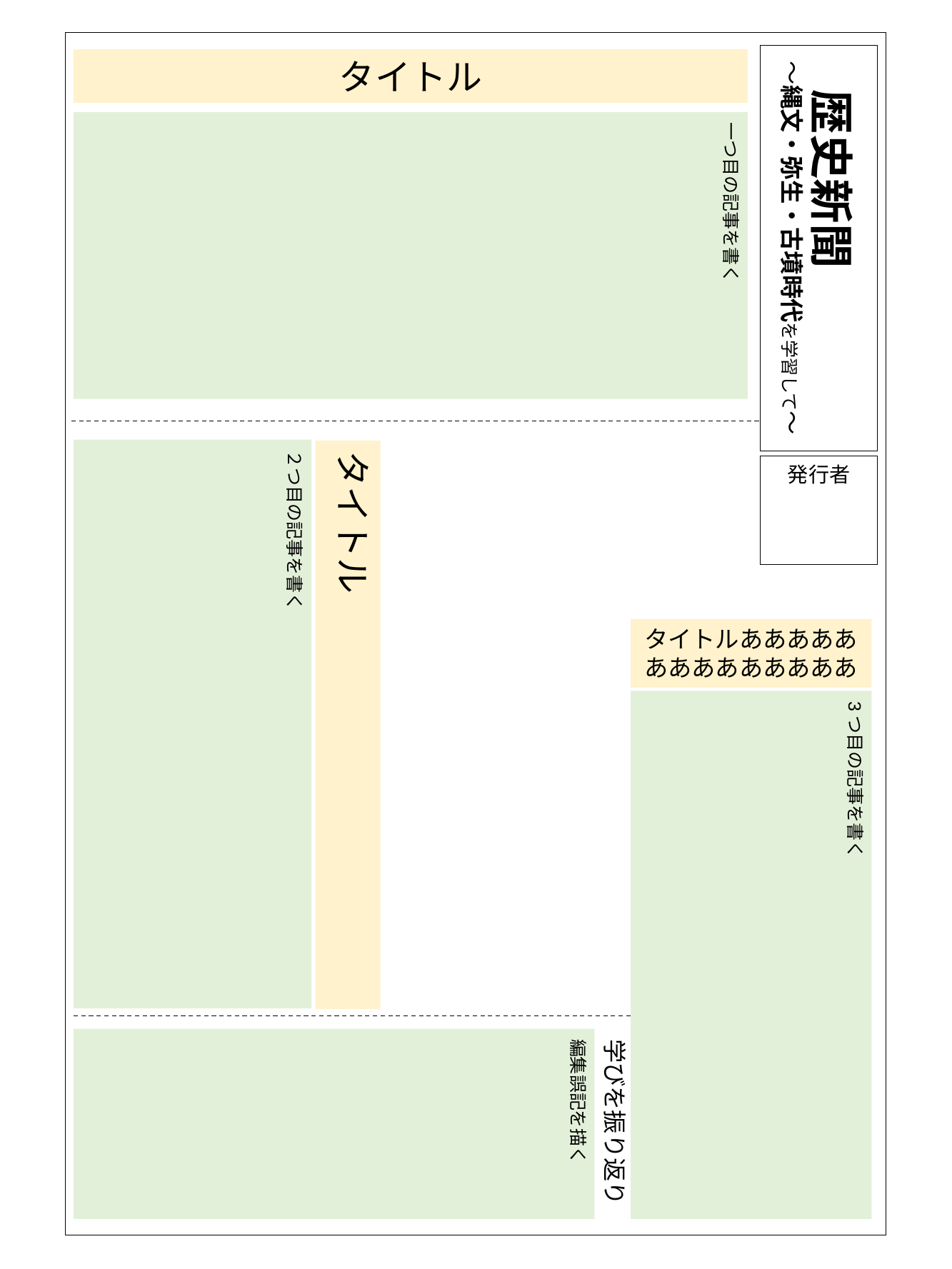

タイトル
一つ目の記事を書く
２つ目の記事を書く
タイトル
タイトルああああああああああああああ
3つ目の記事を書く
編集誤記を描く